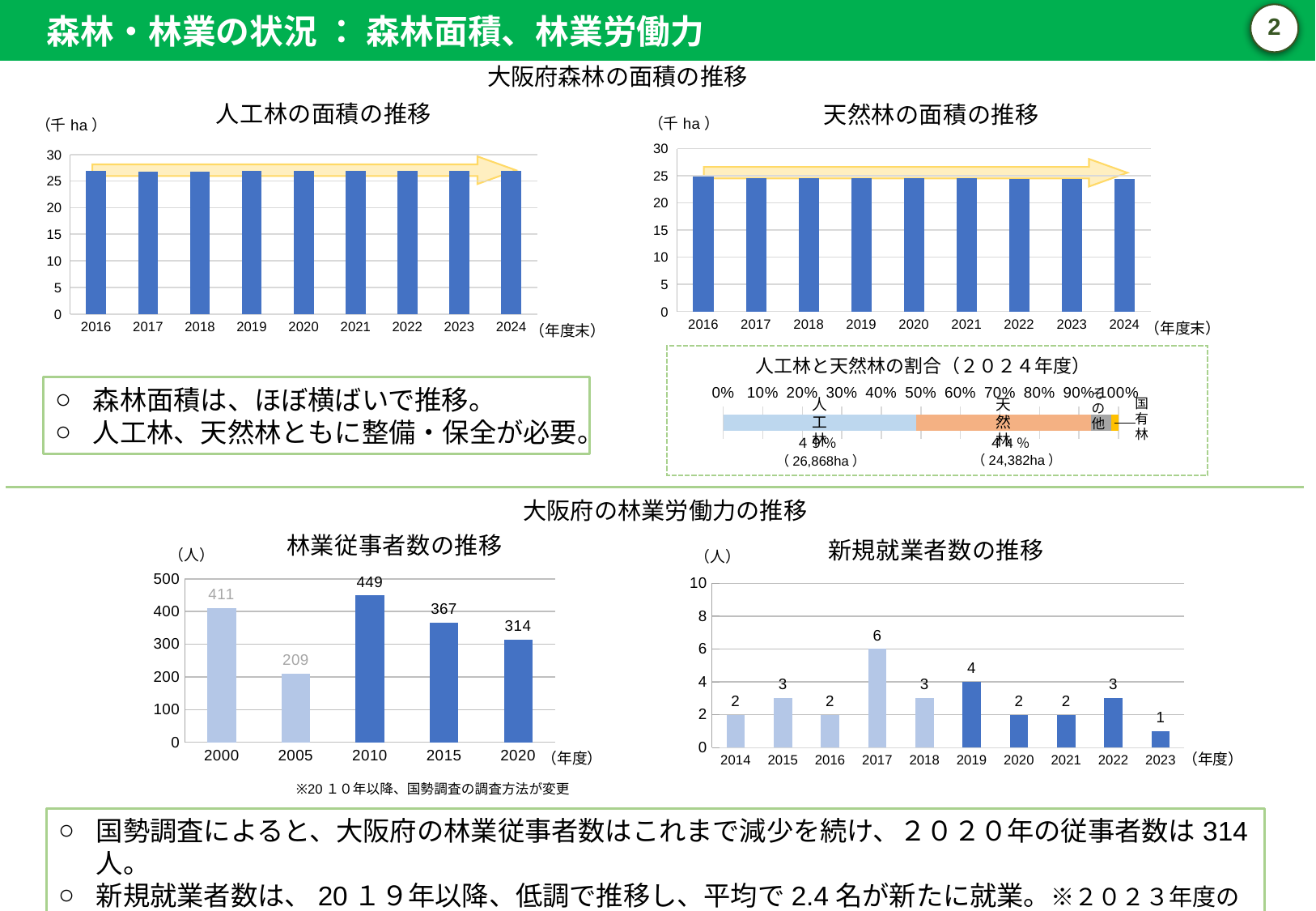

森林・林業の状況 ： 森林面積、林業労働力
2
大阪府森林の面積の推移

### Chart: 人工林の面積の推移

| Category | 人工林 |
|---|---|
| 2016 | 26.923 |
| 2017 | 26.776 |
| 2018 | 26.776 |
| 2019 | 26.887 |
| 2020 | 26.887 |
| 2021 | 26.887 |
| 2022 | 26.872 |
| 2023 | 26.871 |
| 2024 | 26.86771 |

### Chart: 天然林の面積の推移

| Category | 天然林 |
|---|---|
| 2016 | 24.854 |
| 2017 | 24.638 |
| 2018 | 24.638 |
| 2019 | 24.549 |
| 2020 | 24.549 |
| 2021 | 24.549 |
| 2022 | 24.388 |
| 2023 | 24.387 |
| 2024 | 24.38173 |

人工林と天然林の割合（２０２４年度）
森林面積は、ほぼ横ばいで推移。
人工林、天然林ともに整備・保全が必要。

### Chart

| Category | 人工林 | 天然林 | その他 | 国有林 |
|---|---|---|---|---|
４4％
４９％
（24,382ha）
（26,868ha）
大阪府の林業労働力の推移

### Chart: 林業従事者数の推移

| Category |  |
|---|---|
| 2000 | 411.0 |
| 2005 | 209.0 |
| 2010 | 449.0 |
| 2015 | 367.0 |
| 2020 | 314.0 |

### Chart: 新規就業者数の推移

| Category |  |
|---|---|
| 2014 | 2.0 |
| 2015 | 3.0 |
| 2016 | 2.0 |
| 2017 | 6.0 |
| 2018 | 3.0 |
| 2019 | 4.0 |
| 2020 | 2.0 |
| 2021 | 2.0 |
| 2022 | 3.0 |
| 2023 | 1.0 |
（年度）
（年度）
※20１０年以降、国勢調査の調査方法が変更
国勢調査によると、大阪府の林業従事者数はこれまで減少を続け、２０２０年の従事者数は314人。
新規就業者数は、20１９年以降、低調で推移し、平均で2.4名が新たに就業。※２０２３年度の実績：1名